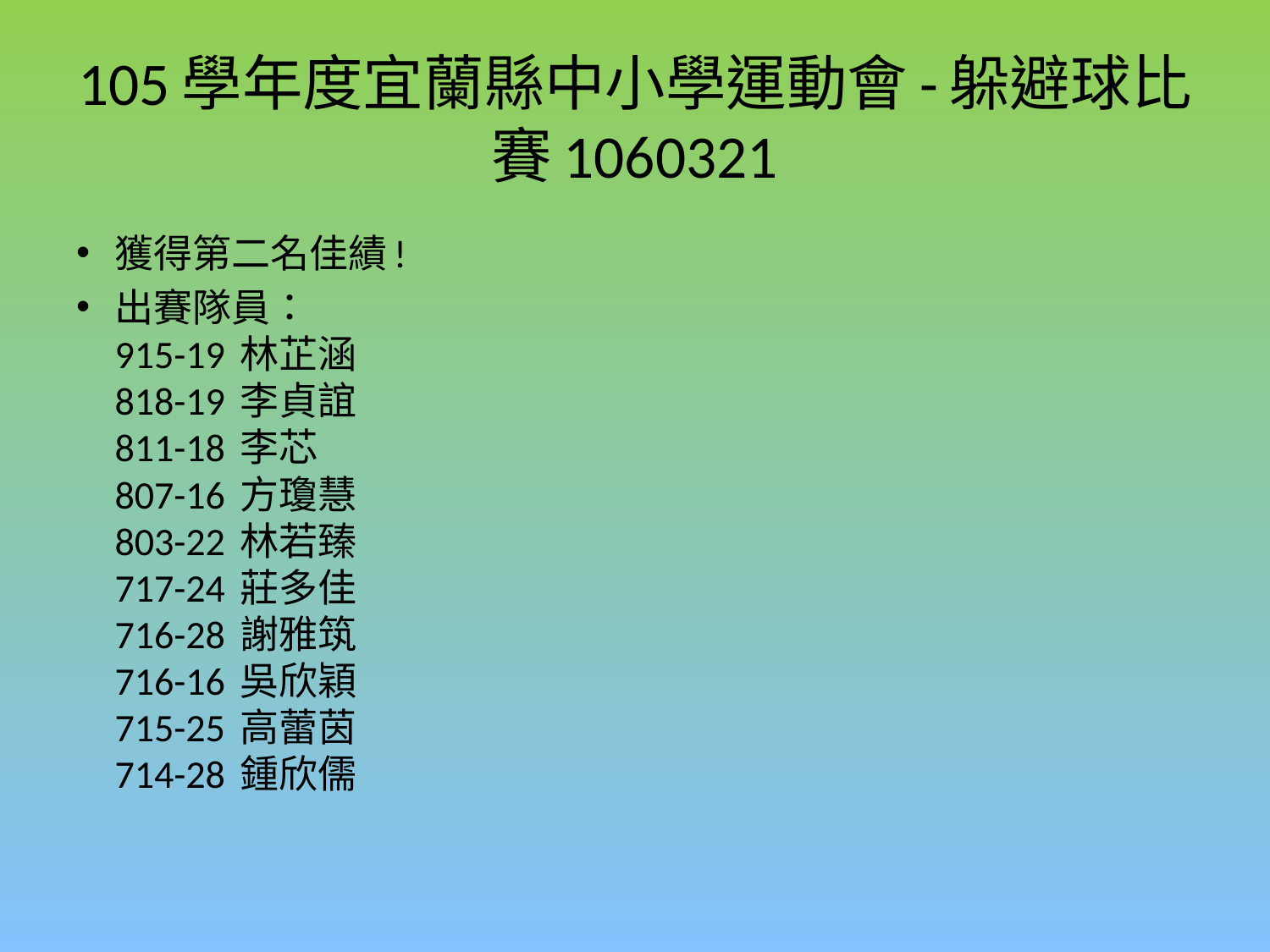

# 105學年度宜蘭縣中小學運動會-躲避球比賽1060321
獲得第二名佳績!
出賽隊員：
915-19 林芷涵
818-19 李貞誼
811-18 李芯
807-16 方瓊慧
803-22 林若臻
717-24 莊多佳
716-28 謝雅筑
716-16 吳欣穎
715-25 高蕾茵
714-28 鍾欣儒